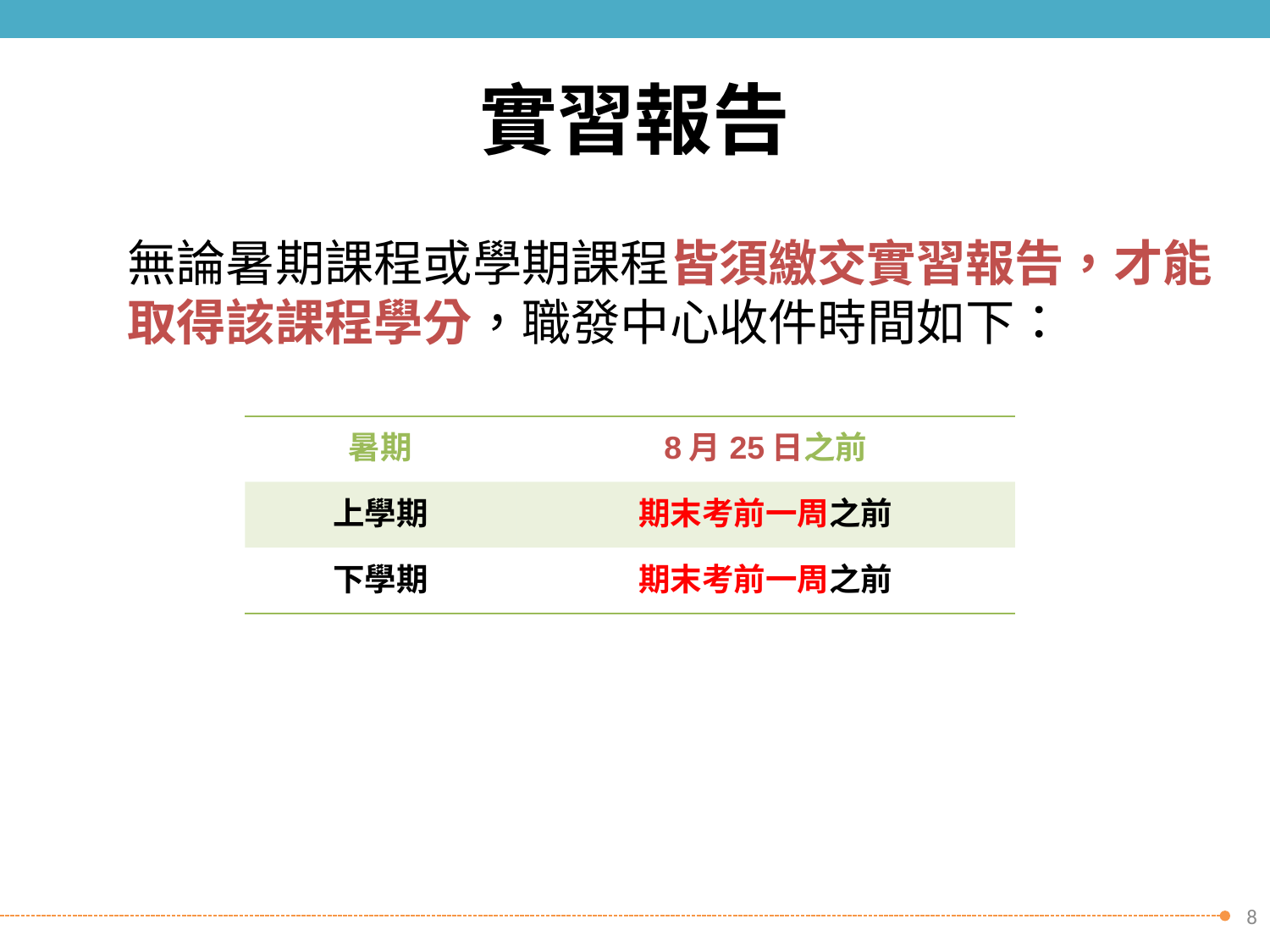

# 實習報告
無論暑期課程或學期課程皆須繳交實習報告，才能取得該課程學分，職發中心收件時間如下：
| 暑期 | 8月25日之前 |
| --- | --- |
| 上學期 | 期末考前一周之前 |
| 下學期 | 期末考前一周之前 |
8